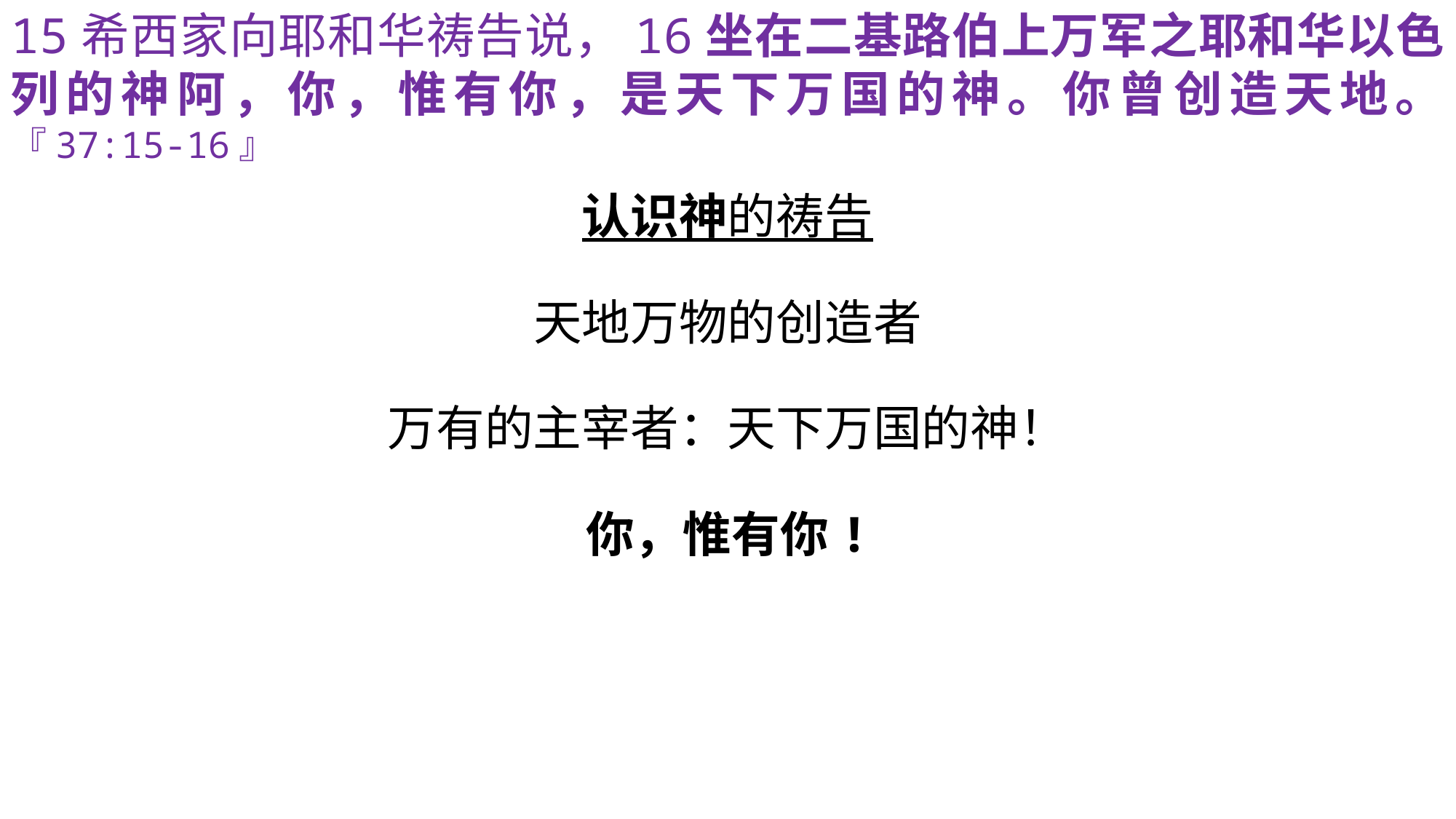

15希西家向耶和华祷告说，16坐在二基路伯上万军之耶和华以色列的神阿，你，惟有你，是天下万国的神。你曾创造天地。『37:15-16』
认识神的祷告
天地万物的创造者
万有的主宰者：天下万国的神！
你，惟有你!